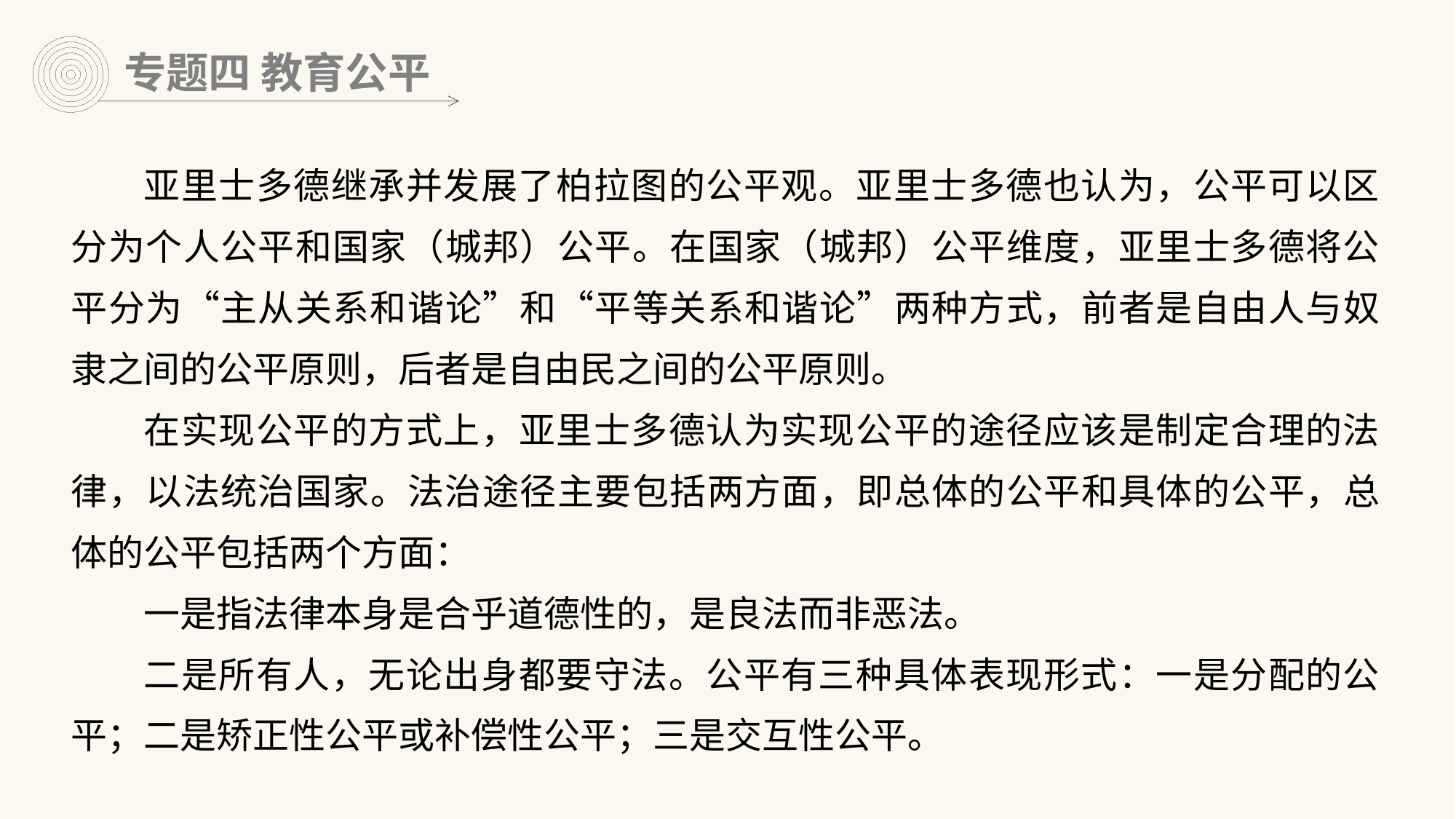

专题四 教育公平
亚里士多德继承并发展了柏拉图的公平观。亚里士多德也认为，公平可以区分为个人公平和国家（城邦）公平。在国家（城邦）公平维度，亚里士多德将公平分为“主从关系和谐论”和“平等关系和谐论”两种方式，前者是自由人与奴隶之间的公平原则，后者是自由民之间的公平原则。
在实现公平的方式上，亚里士多德认为实现公平的途径应该是制定合理的法律，以法统治国家。法治途径主要包括两方面，即总体的公平和具体的公平，总体的公平包括两个方面：
一是指法律本身是合乎道德性的，是良法而非恶法。
二是所有人，无论出身都要守法。公平有三种具体表现形式：一是分配的公平；二是矫正性公平或补偿性公平；三是交互性公平。